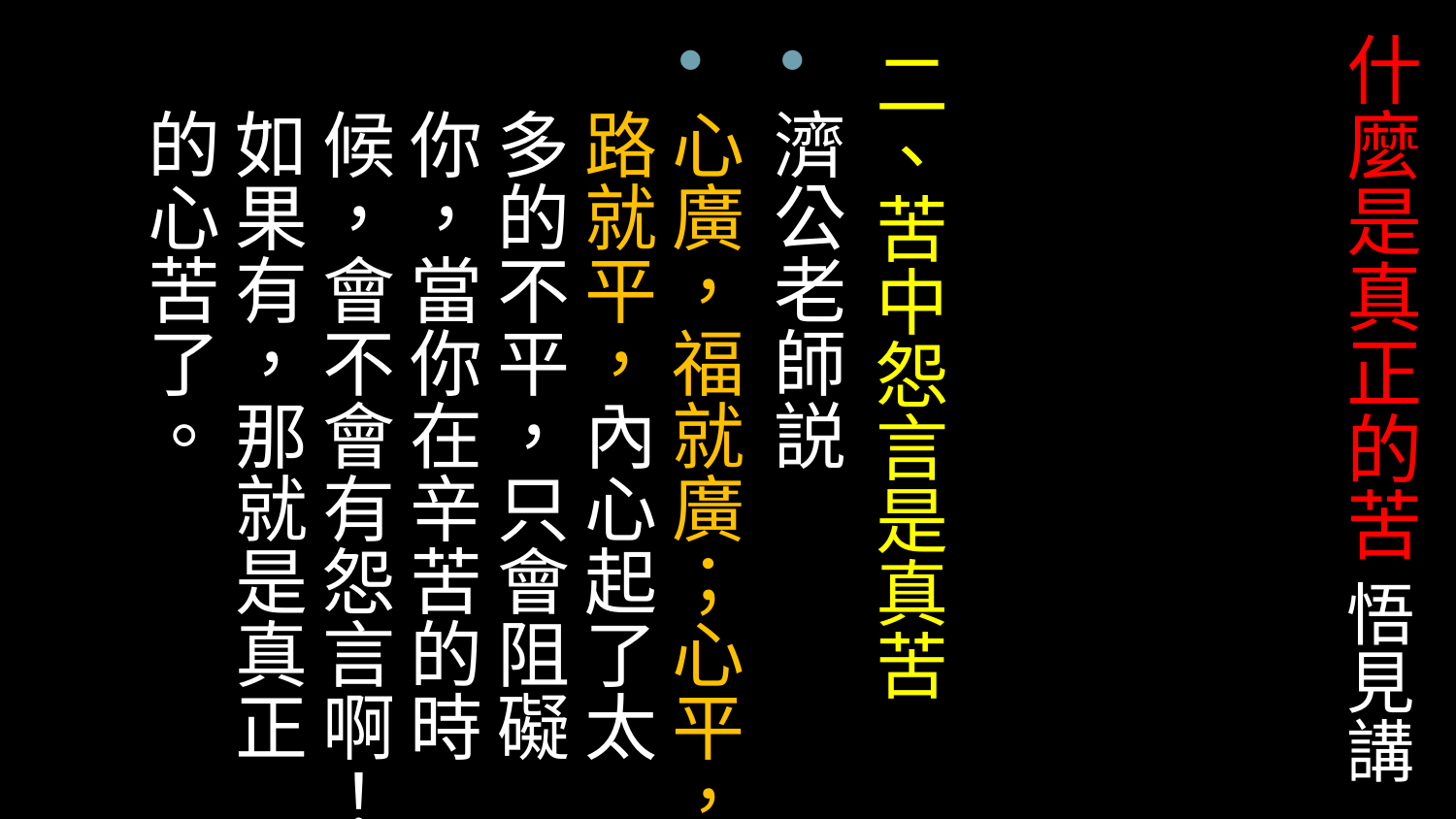

# 什麼是真正的苦 悟見講
二、苦中怨言是真苦
濟公老師説
心廣，福就廣；心平，路就平，內心起了太多的不平，只會阻礙你，當你在辛苦的時候，會不會有怨言啊！如果有，那就是真正的心苦了。